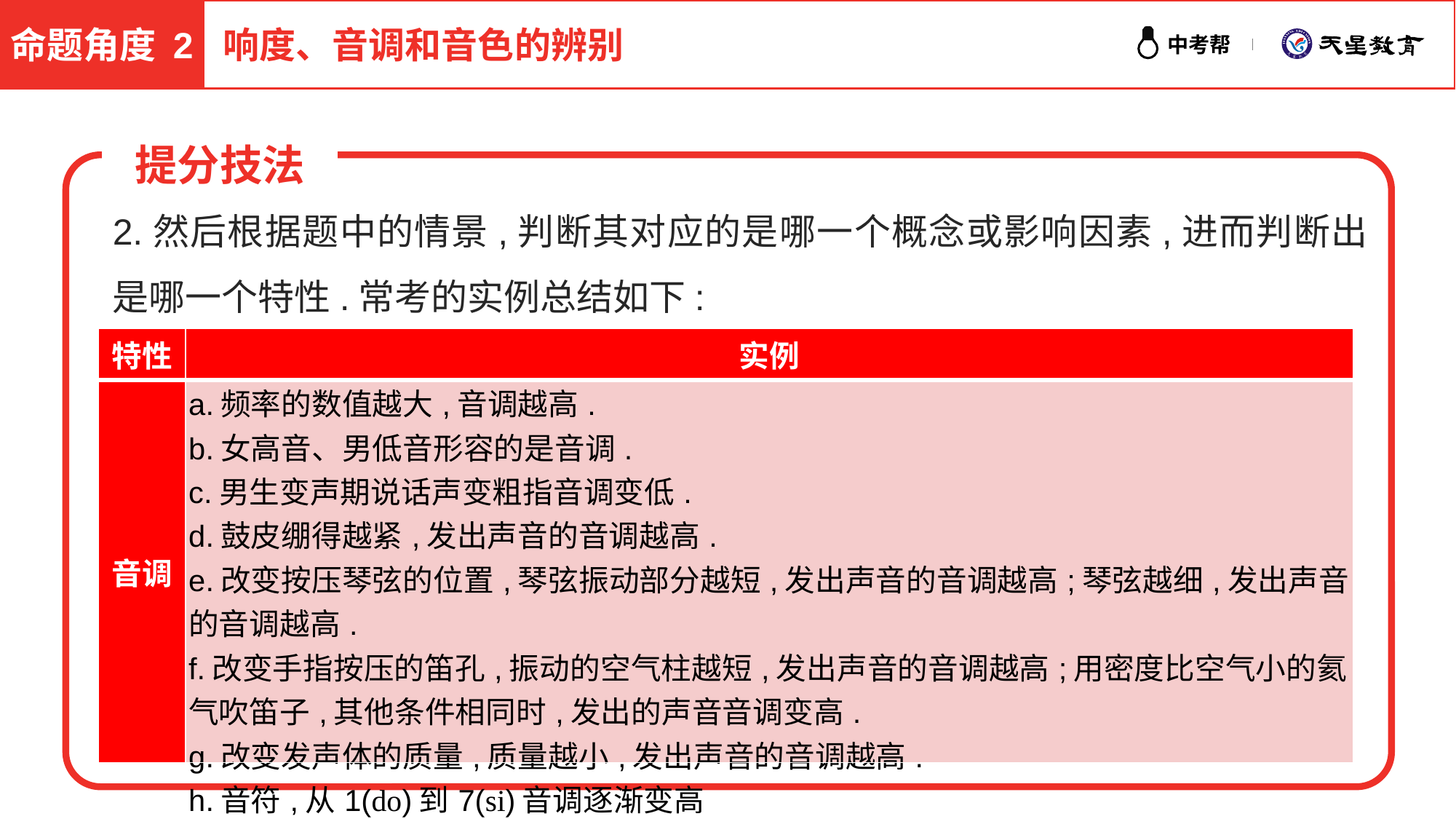

命题角度 2
响度、音调和音色的辨别
提分技法

2.然后根据题中的情景,判断其对应的是哪一个概念或影响因素,进而判断出是哪一个特性.常考的实例总结如下:
| 特性 | 实例 |
| --- | --- |
| 音调 | a.频率的数值越大,音调越高. b.女高音、男低音形容的是音调. c.男生变声期说话声变粗指音调变低. d.鼓皮绷得越紧,发出声音的音调越高. e.改变按压琴弦的位置,琴弦振动部分越短,发出声音的音调越高;琴弦越细,发出声音的音调越高. f.改变手指按压的笛孔,振动的空气柱越短,发出声音的音调越高;用密度比空气小的氦气吹笛子,其他条件相同时,发出的声音音调变高. g.改变发声体的质量,质量越小,发出声音的音调越高. h.音符,从1(do)到7(si)音调逐渐变高 |